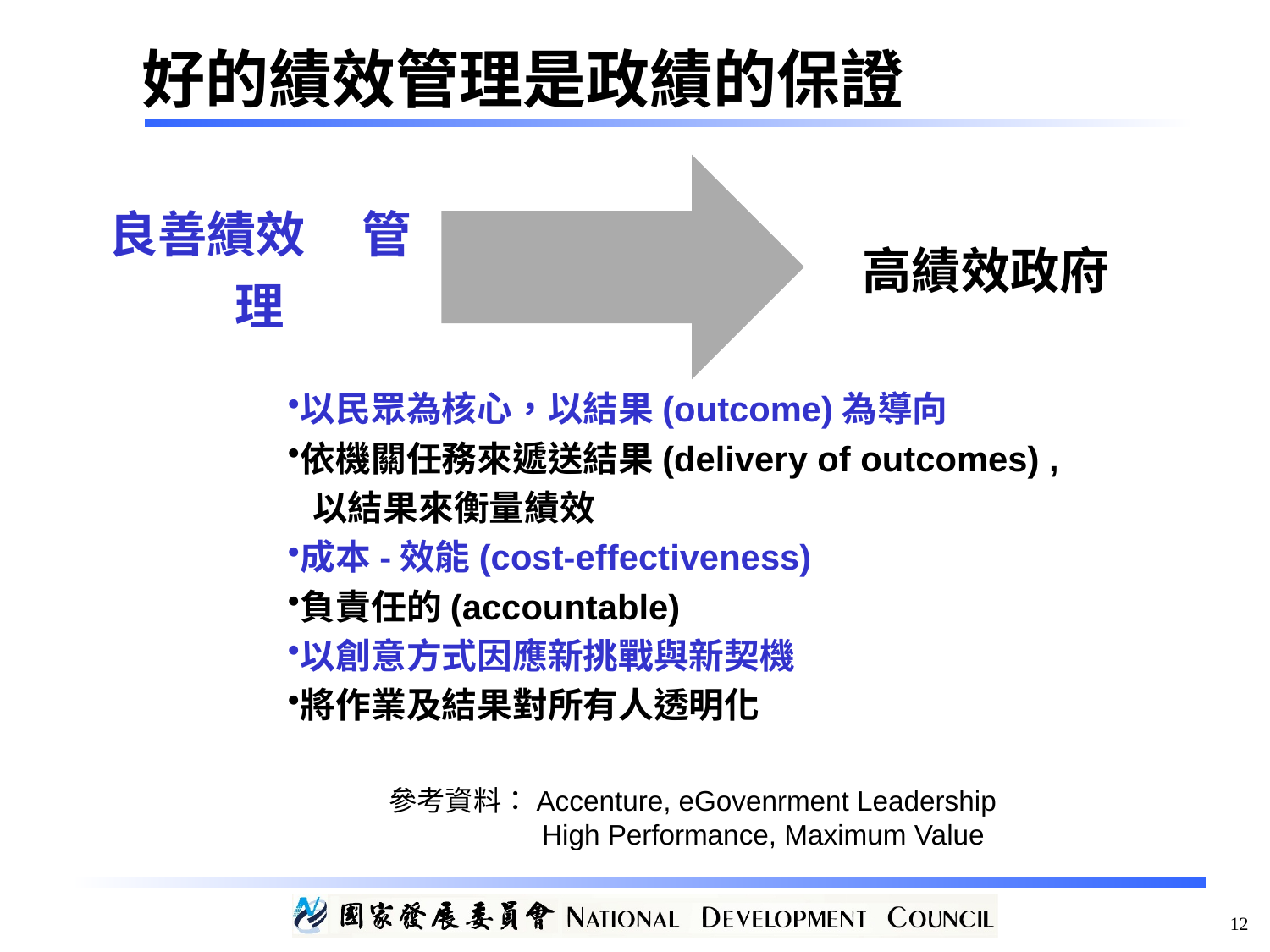

# 好的績效管理是政績的保證
高績效政府
以民眾為核心，以結果(outcome)為導向
依機關任務來遞送結果(delivery of outcomes) ,
  以結果來衡量績效
成本-效能(cost-effectiveness)
負責任的(accountable)
以創意方式因應新挑戰與新契機
將作業及結果對所有人透明化
參考資料：Accenture, eGovenrment Leadership
                  High Performance, Maximum Value
12